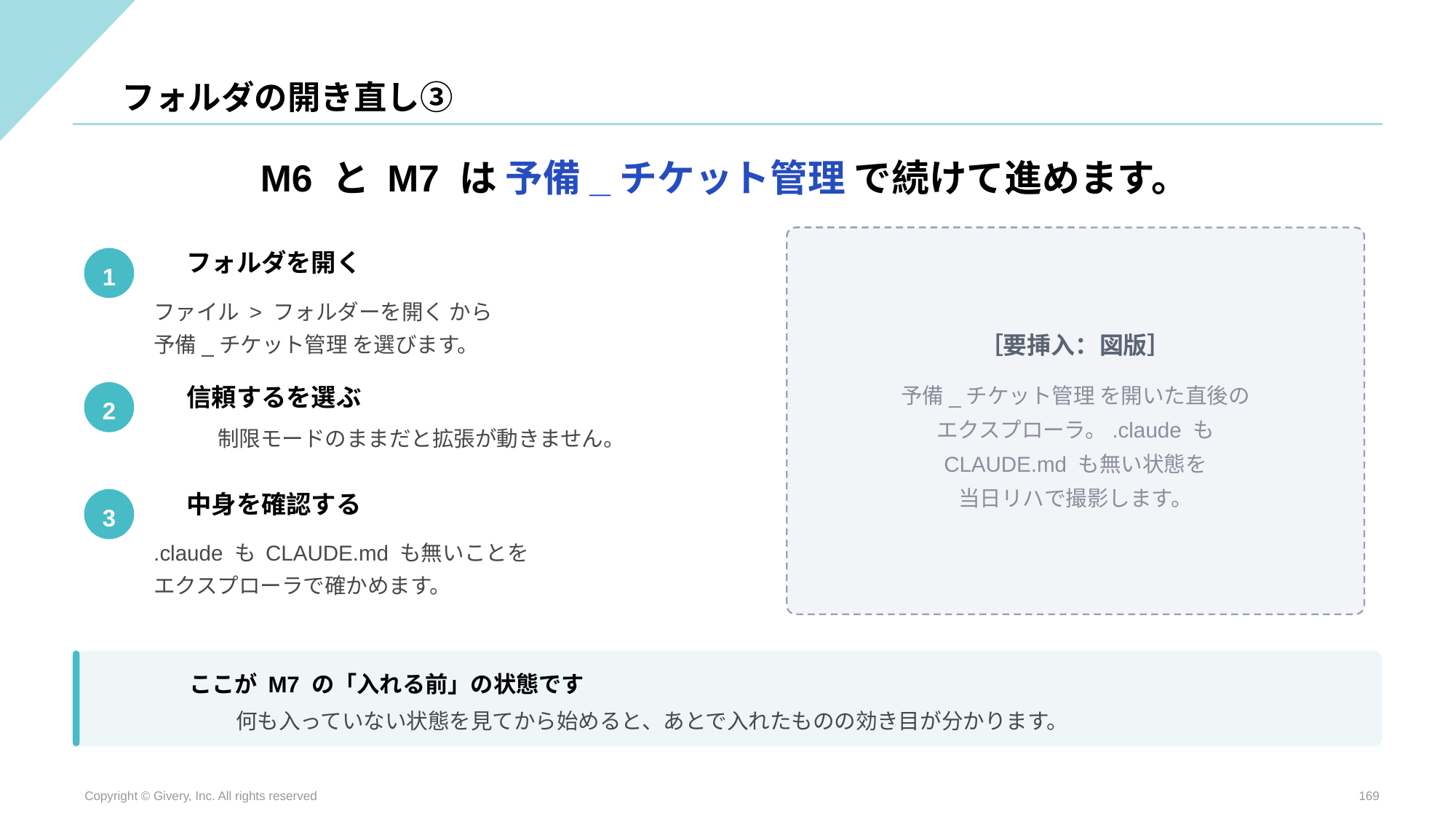

フォルダの開き直し③

M6 と M7 は 予備_チケット管理 で続けて進めます。

フォルダを開く

1
ファイル > フォルダーを開く から
予備_チケット管理 を選びます。
［要挿入：図版］
信頼するを選ぶ
予備_チケット管理 を開いた直後の

2
エクスプローラ。.claude も
制限モードのままだと拡張が動きません。
CLAUDE.md も無い状態を
当日リハで撮影します。
中身を確認する

3
.claude も CLAUDE.md も無いことを
エクスプローラで確かめます。

ここが M7 の「入れる前」の状態です
何も入っていない状態を見てから始めると、あとで入れたものの効き目が分かります。
Copyright © Givery, Inc. All rights reserved
169